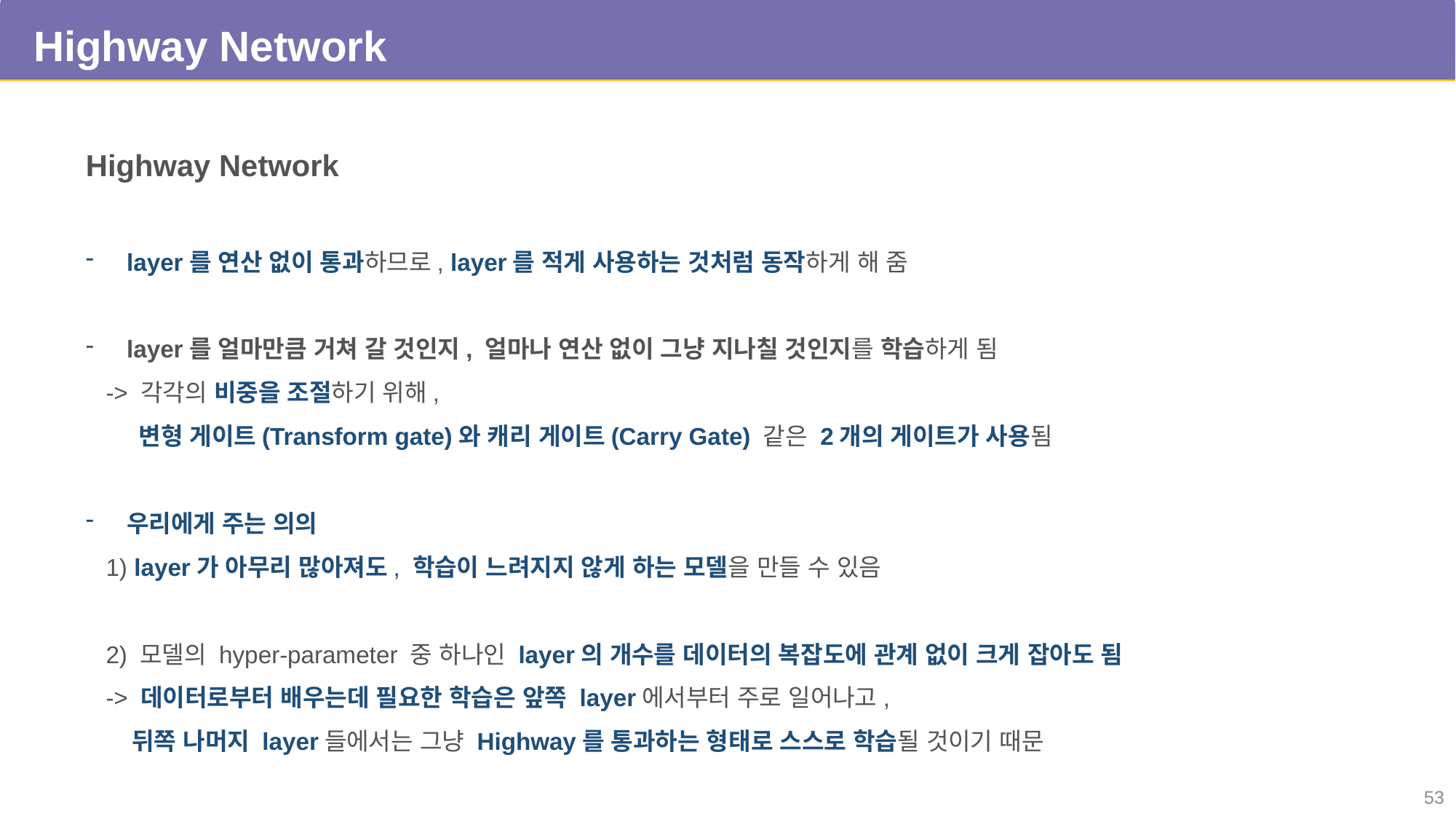

Highway Network

Highway Network

layer를 연산 없이 통과하므로, layer를 적게 사용하는 것처럼 동작하게 해 줌

layer를 얼마만큼 거쳐 갈 것인지, 얼마나 연산 없이 그냥 지나칠 것인지를 학습하게 됨
   -> 각각의 비중을 조절하기 위해,
       변형 게이트(Transform gate)와 캐리 게이트(Carry Gate) 같은 2개의 게이트가 사용됨

우리에게 주는 의의
   1) layer가 아무리 많아져도, 학습이 느려지지 않게 하는 모델을 만들 수 있음

   2) 모델의 hyper-parameter 중 하나인 layer의 개수를 데이터의 복잡도에 관계 없이 크게 잡아도 됨
   -> 데이터로부터 배우는데 필요한 학습은 앞쪽 layer에서부터 주로 일어나고,
      뒤쪽 나머지 layer들에서는 그냥 Highway를 통과하는 형태로 스스로 학습될 것이기 때문

53